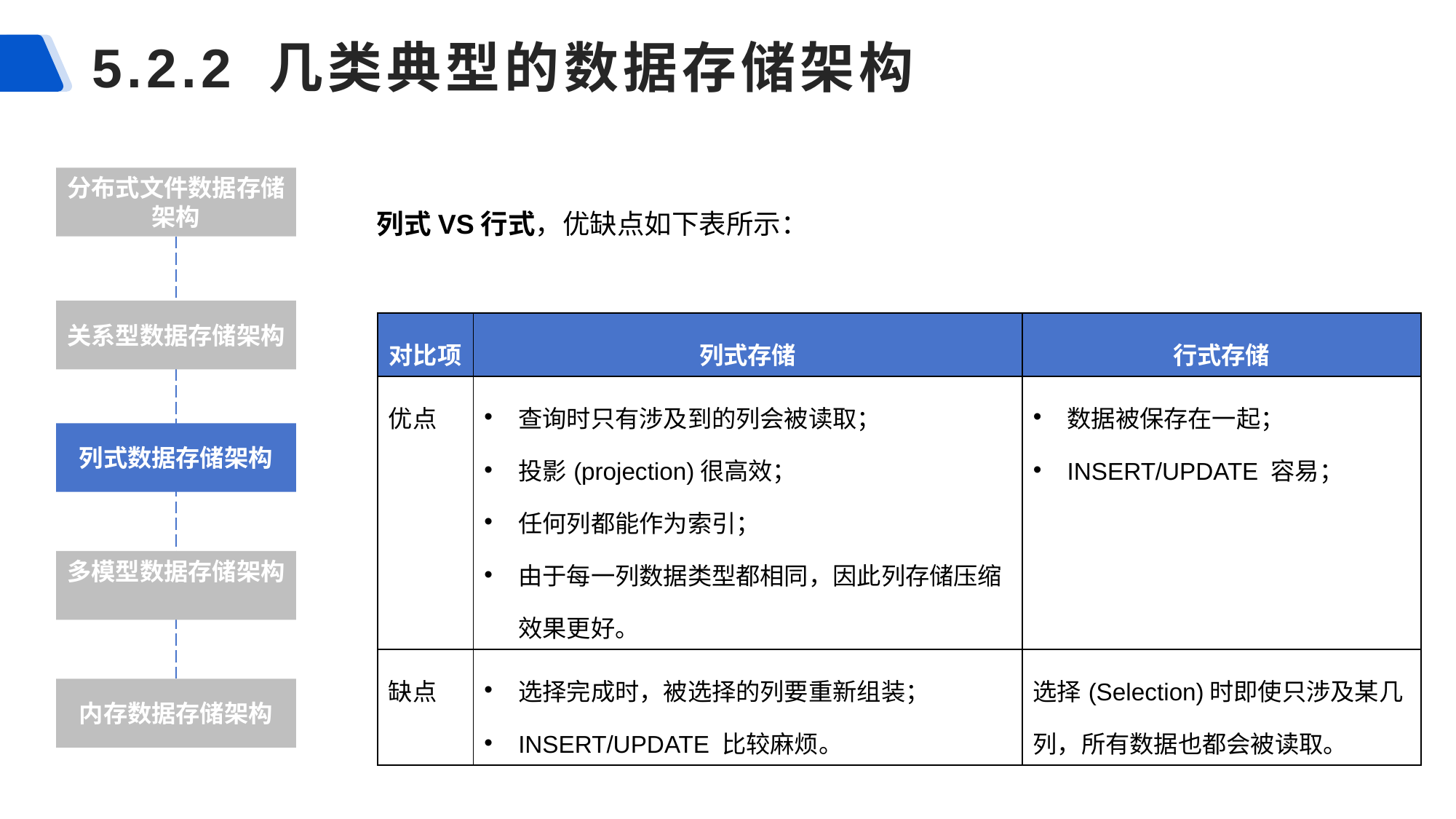

5.2.2 几类典型的数据存储架构
分布式文件数据存储架构
列式VS行式，优缺点如下表所示：
关系型数据存储架构
| 对比项 | 列式存储 | 行式存储 |
| --- | --- | --- |
| 优点 | 查询时只有涉及到的列会被读取； 投影(projection)很高效； 任何列都能作为索引； 由于每一列数据类型都相同，因此列存储压缩效果更好。 | 数据被保存在一起； INSERT/UPDATE 容易； |
| 缺点 | 选择完成时，被选择的列要重新组装； INSERT/UPDATE 比较麻烦。 | 选择(Selection)时即使只涉及某几列，所有数据也都会被读取。 |
列式数据存储架构
多模型数据存储架构
内存数据存储架构